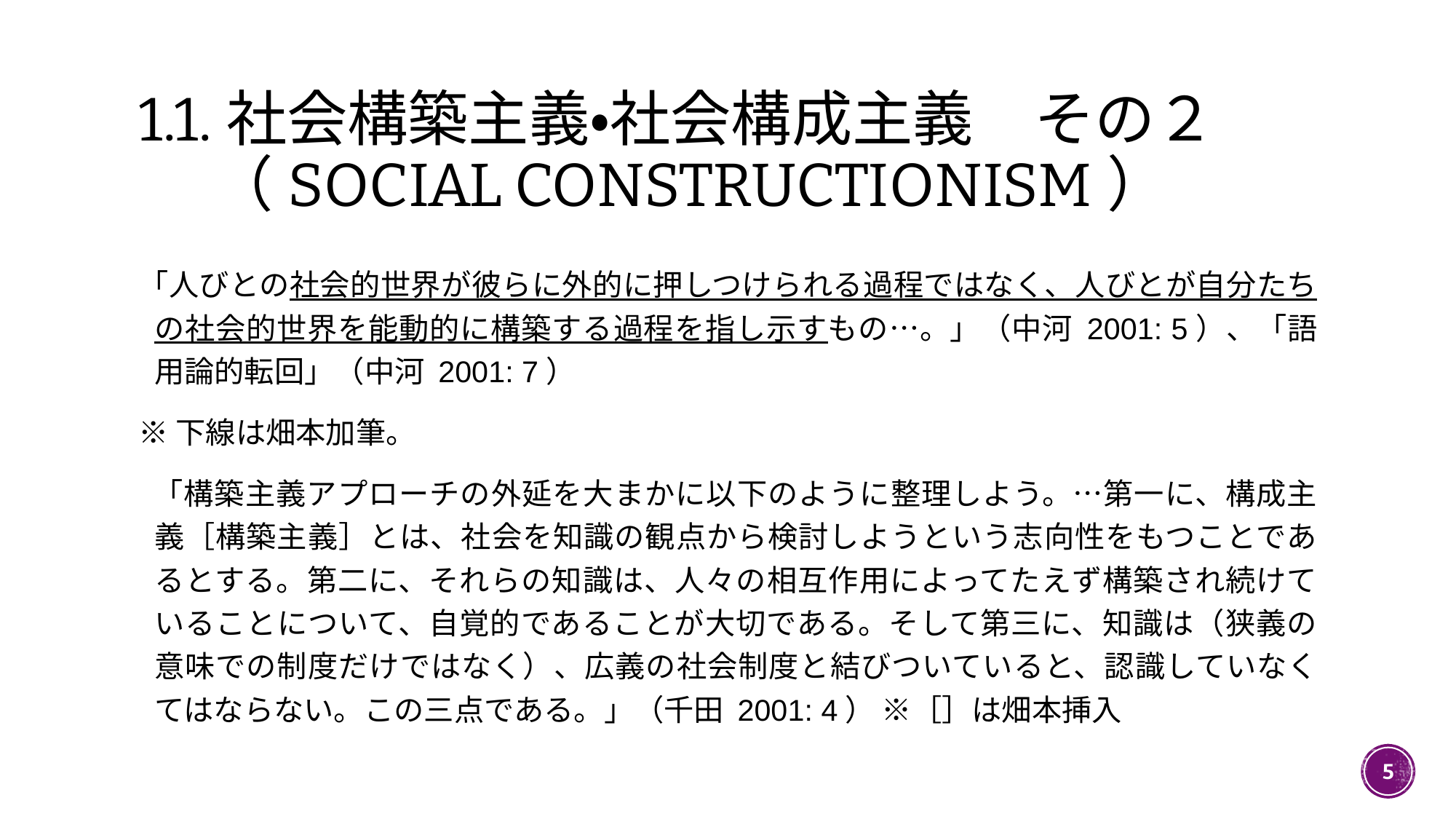

# 1.1.社会構築主義・社会構成主義　その２ 　 （social constructionism）
「人びとの社会的世界が彼らに外的に押しつけられる過程ではなく、人びとが自分たちの社会的世界を能動的に構築する過程を指し示すもの…。」（中河 2001: 5）、「語用論的転回」（中河 2001: 7）
※下線は畑本加筆。
 「構築主義アプローチの外延を大まかに以下のように整理しよう。…第一に、構成主義［構築主義］とは、社会を知識の観点から検討しようという志向性をもつことであるとする。第二に、それらの知識は、人々の相互作用によってたえず構築され続けていることについて、自覚的であることが大切である。そして第三に、知識は（狭義の意味での制度だけではなく）、広義の社会制度と結びついていると、認識していなくてはならない。この三点である。」（千田 2001: 4） ※［］は畑本挿入

5